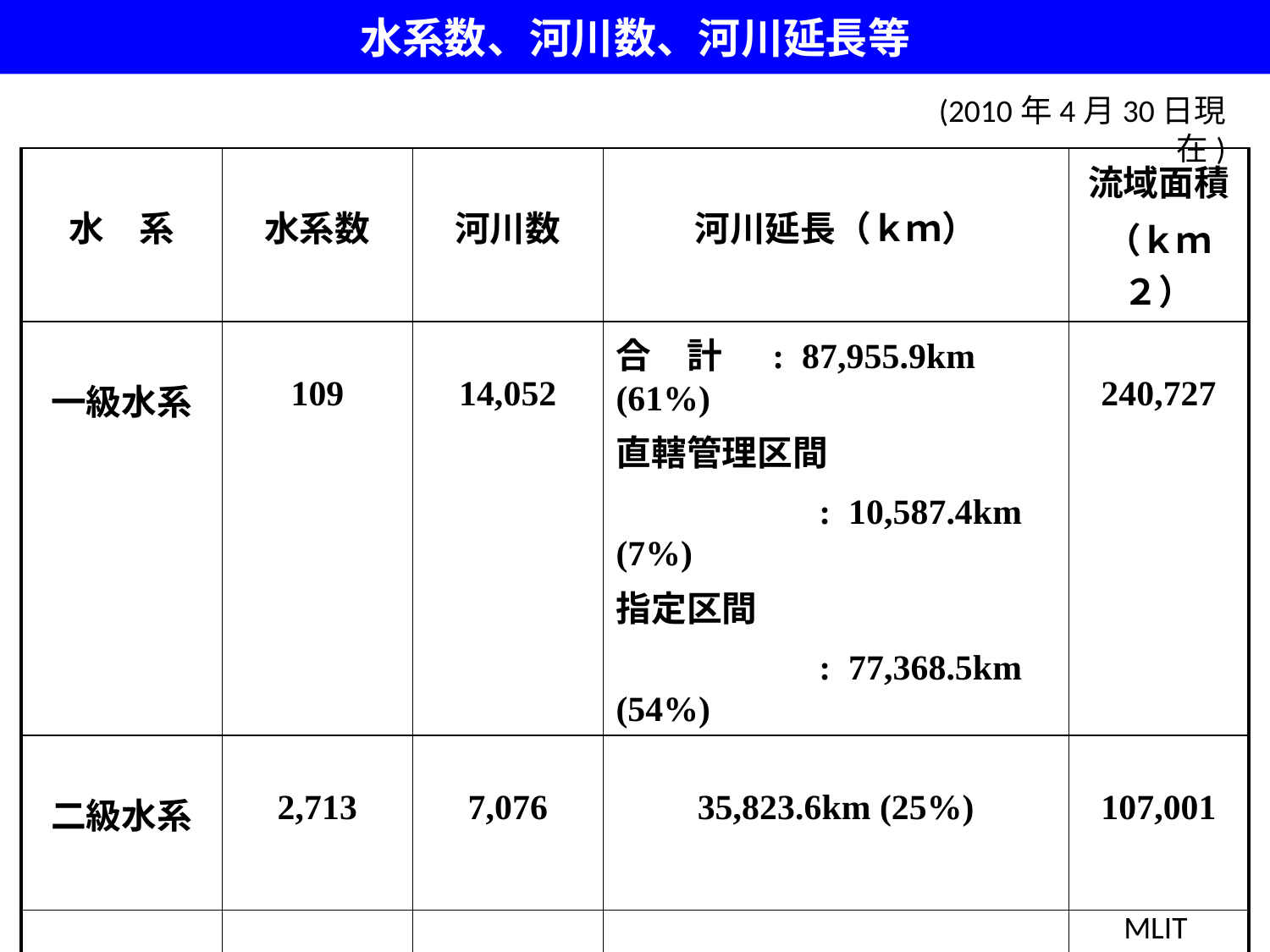

# 水系数、河川数、河川延長等
(2010年4月30日現在)
| 水　系 | 水系数 | 河川数 | 河川延長（ｋｍ） | 流域面積 （ｋｍ２） |
| --- | --- | --- | --- | --- |
| 一級水系 | 109 | 14,052 | 合　計 : 87,955.9km (61%) 直轄管理区間 　　　　　 : 10,587.4km (7%) 指定区間 　　　　　 : 77,368.5km (54%) | 240,727 |
| 二級水系 | 2,713 | 7,076 | 35,823.6km (25%) | 107,001 |
| 準用河川 | 2,587 | 14,512 | 20,388.2km (14％) |  |
MLIT